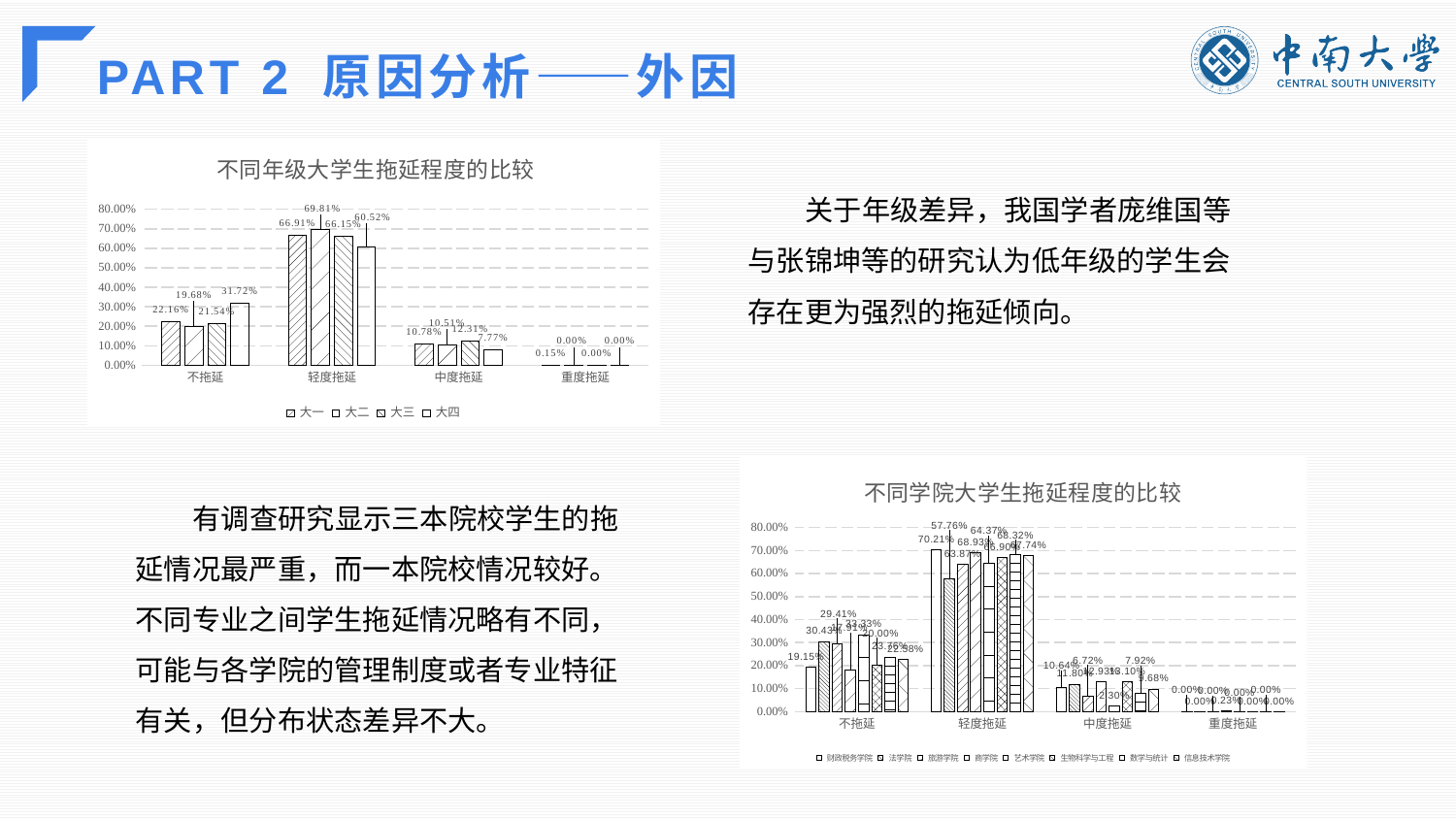

PART 2 原因分析——外因

### Chart: 不同年级大学生拖延程度的比较

| Category | 大一 | 大二 | 大三 | 大四 |
|---|---|---|---|---|
| 不拖延 | 0.2216 | 0.1968 | 0.2154 | 0.3172 |
| 轻度拖延 | 0.6691 | 0.6981 | 0.6615 | 0.6052 |
| 中度拖延 | 0.1078 | 0.1051 | 0.1231 | 0.0777 |
| 重度拖延 | 0.0015 | 0.0 | 0.0 | 0.0 |
关于年级差异，我国学者庞维国等与张锦坤等的研究认为低年级的学生会存在更为强烈的拖延倾向。

### Chart: 不同学院大学生拖延程度的比较

| Category | 财政税务学院 | 法学院 | 旅游学院 | 商学院 | 艺术学院 | 生物科学与工程 | 数学与统计 | 信息技术学院 |
|---|---|---|---|---|---|---|---|---|
| 不拖延 | 0.1915 | 0.3043 | 0.2941 | 0.1791 | 0.3333 | 0.2 | 0.2376 | 0.2258 |
| 轻度拖延 | 0.7021 | 0.5776 | 0.6387 | 0.6893 | 0.6437 | 0.669 | 0.6832 | 0.6774 |
| 中度拖延 | 0.1064 | 0.118 | 0.0672 | 0.1293 | 0.023 | 0.131 | 0.0792 | 0.0968 |
| 重度拖延 | 0.0 | 0.0 | 0.0 | 0.0023 | 0.0 | 0.0 | 0.0 | 0.0 |
有调查研究显示三本院校学生的拖延情况最严重，而一本院校情况较好。不同专业之间学生拖延情况略有不同，可能与各学院的管理制度或者专业特征有关，但分布状态差异不大。